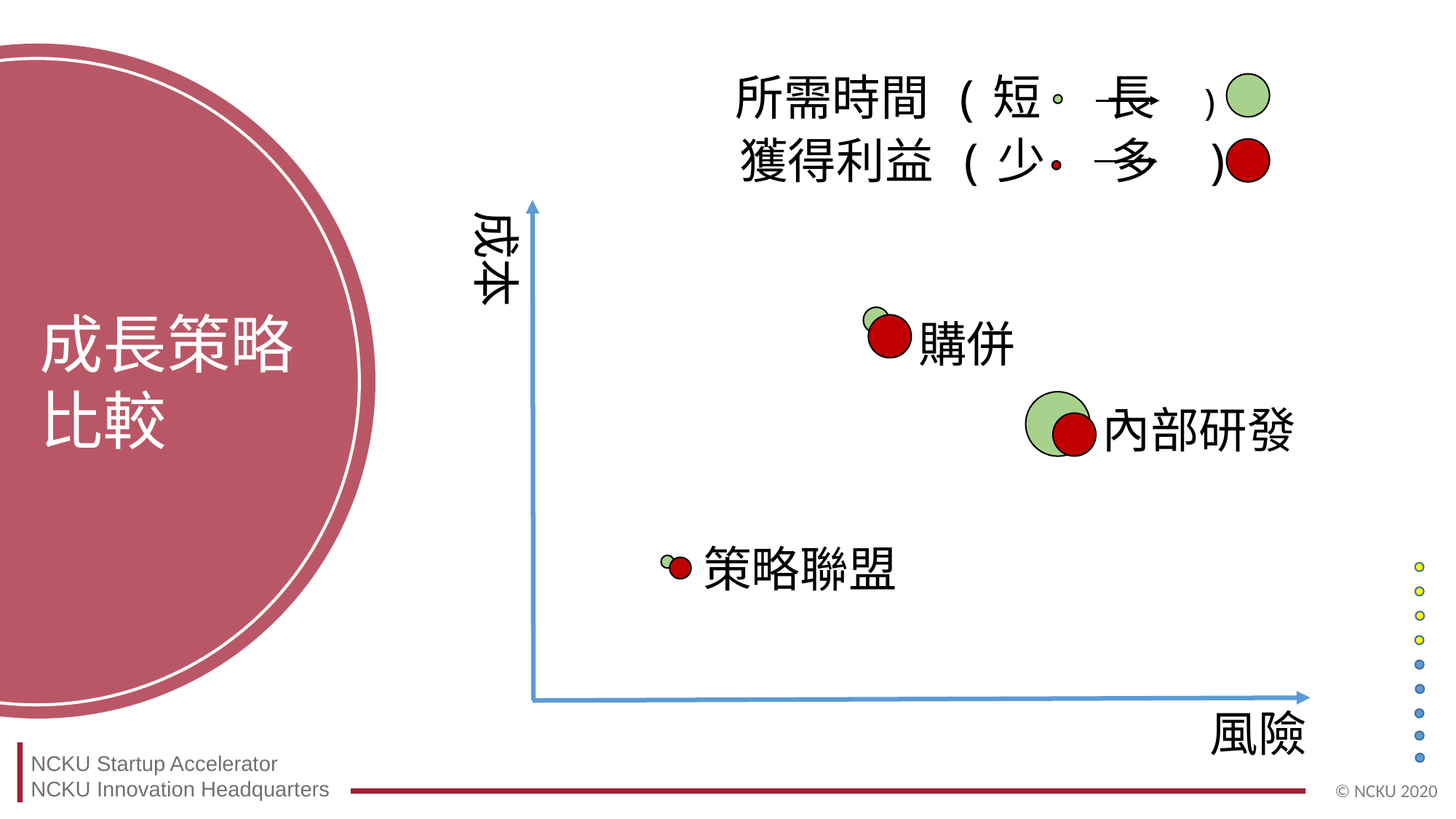

所需時間 (短      長   )

獲得利益 (少      多   )

成本
成長策略比較

購併

內部研發

策略聯盟

風險

NCKU Startup Accelerator
NCKU Innovation Headquarters

© NCKU 2020